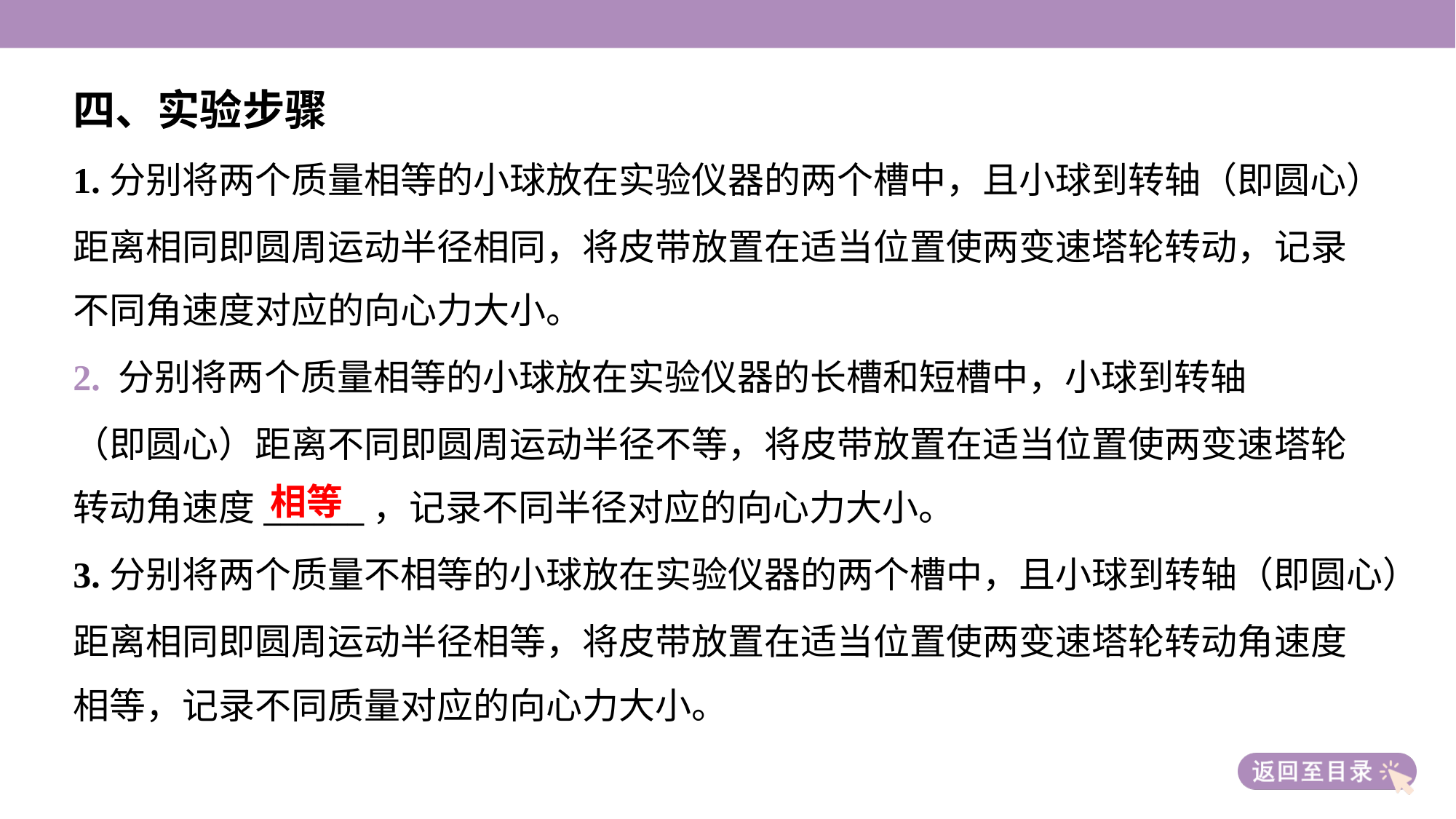

四、实验步骤
1.分别将两个质量相等的小球放在实验仪器的两个槽中，且小球到转轴（即圆心）
距离相同即圆周运动半径相同，将皮带放置在适当位置使两变速塔轮转动，记录
不同角速度对应的向心力大小。
2. 分别将两个质量相等的小球放在实验仪器的长槽和短槽中，小球到转轴
（即圆心）距离不同即圆周运动半径不等，将皮带放置在适当位置使两变速塔轮
转动角速度______，记录不同半径对应的向心力大小。
相等
3.分别将两个质量不相等的小球放在实验仪器的两个槽中，且小球到转轴（即圆心）
距离相同即圆周运动半径相等，将皮带放置在适当位置使两变速塔轮转动角速度
相等，记录不同质量对应的向心力大小。